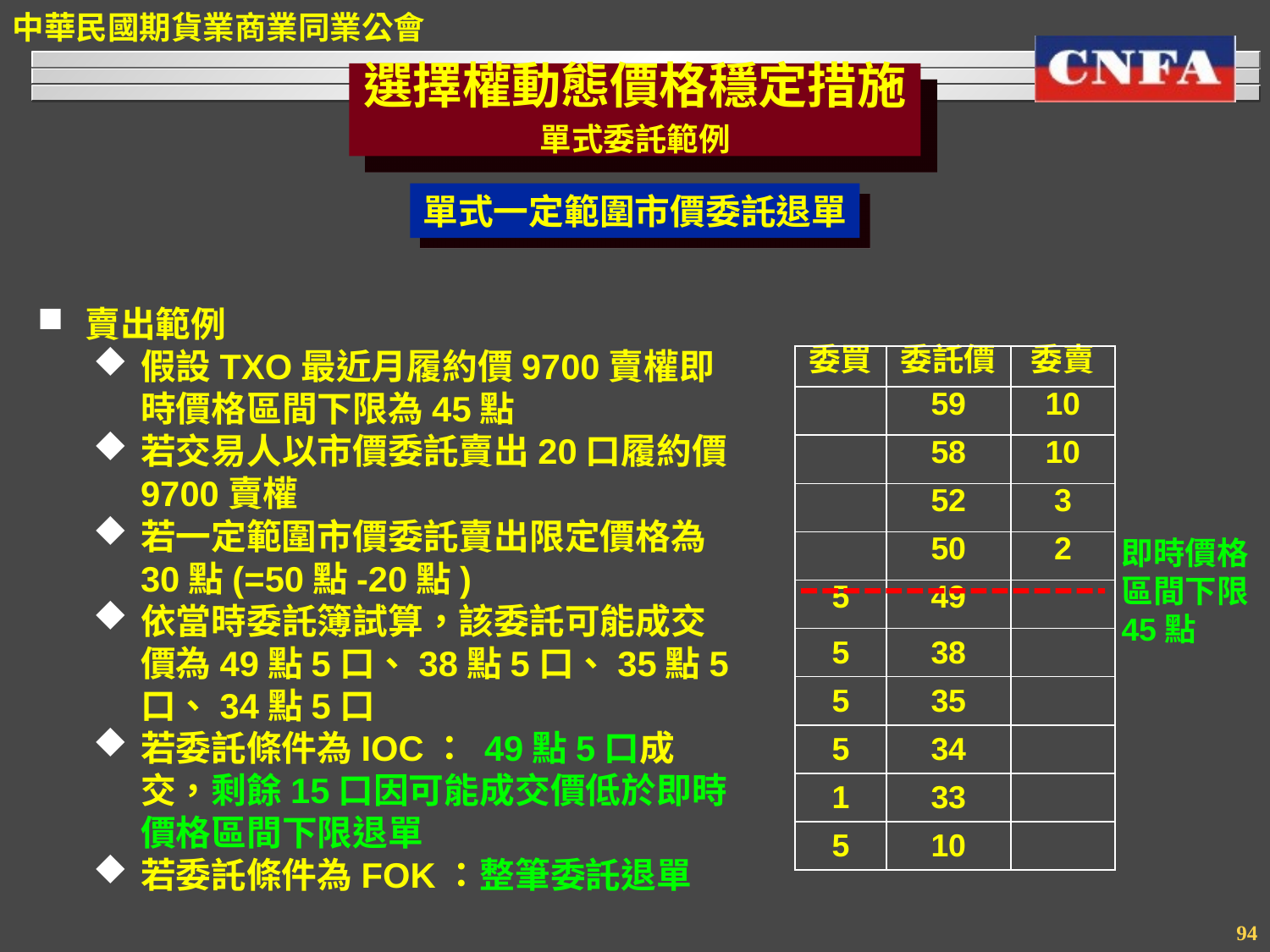

選擇權動態價格穩定措施
單式委託範例
單式一定範圍市價委託退單
賣出範例
假設TXO最近月履約價9700賣權即時價格區間下限為45點
若交易人以市價委託賣出20口履約價9700賣權
若一定範圍市價委託賣出限定價格為30點(=50點-20點)
依當時委託簿試算，該委託可能成交價為49點5口、38點5口、35點5口、34點5口
若委託條件為IOC： 49點5口成交，剩餘15口因可能成交價低於即時價格區間下限退單
若委託條件為FOK：整筆委託退單
| 委買 | 委託價 | 委賣 |
| --- | --- | --- |
|  | 59 | 10 |
|  | 58 | 10 |
|  | 52 | 3 |
|  | 50 | 2 |
| 5 | 49 |  |
| 5 | 38 |  |
| 5 | 35 |  |
| 5 | 34 |  |
| 1 | 33 |  |
| 5 | 10 |  |
即時價格區間下限45點